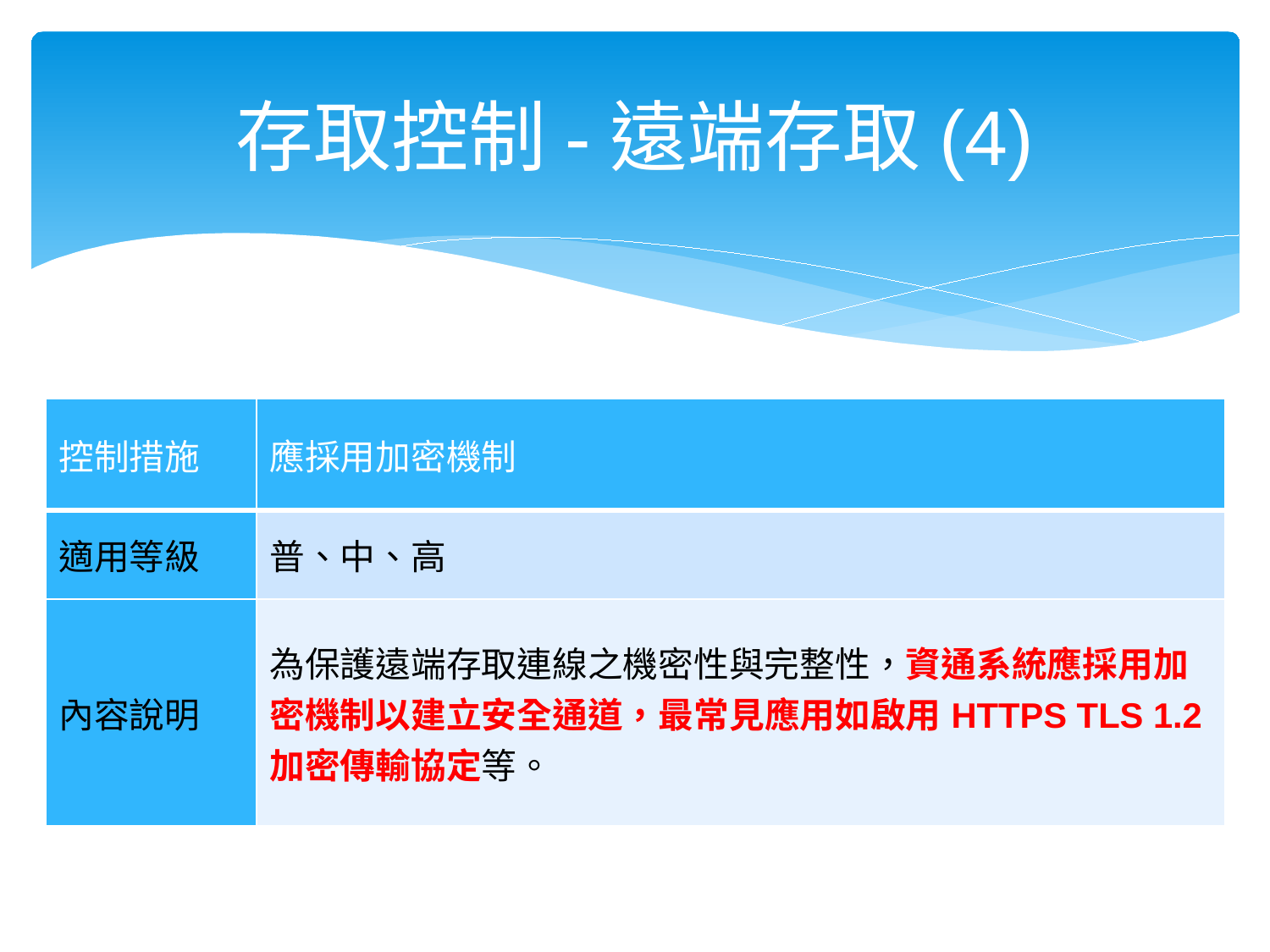

# 存取控制-遠端存取(4)
| 控制措施 | 應採用加密機制 |
| --- | --- |
| 適用等級 | 普、中、高 |
| 內容說明 | 為保護遠端存取連線之機密性與完整性，資通系統應採用加密機制以建立安全通道，最常見應用如啟用HTTPS TLS 1.2加密傳輸協定等。 |